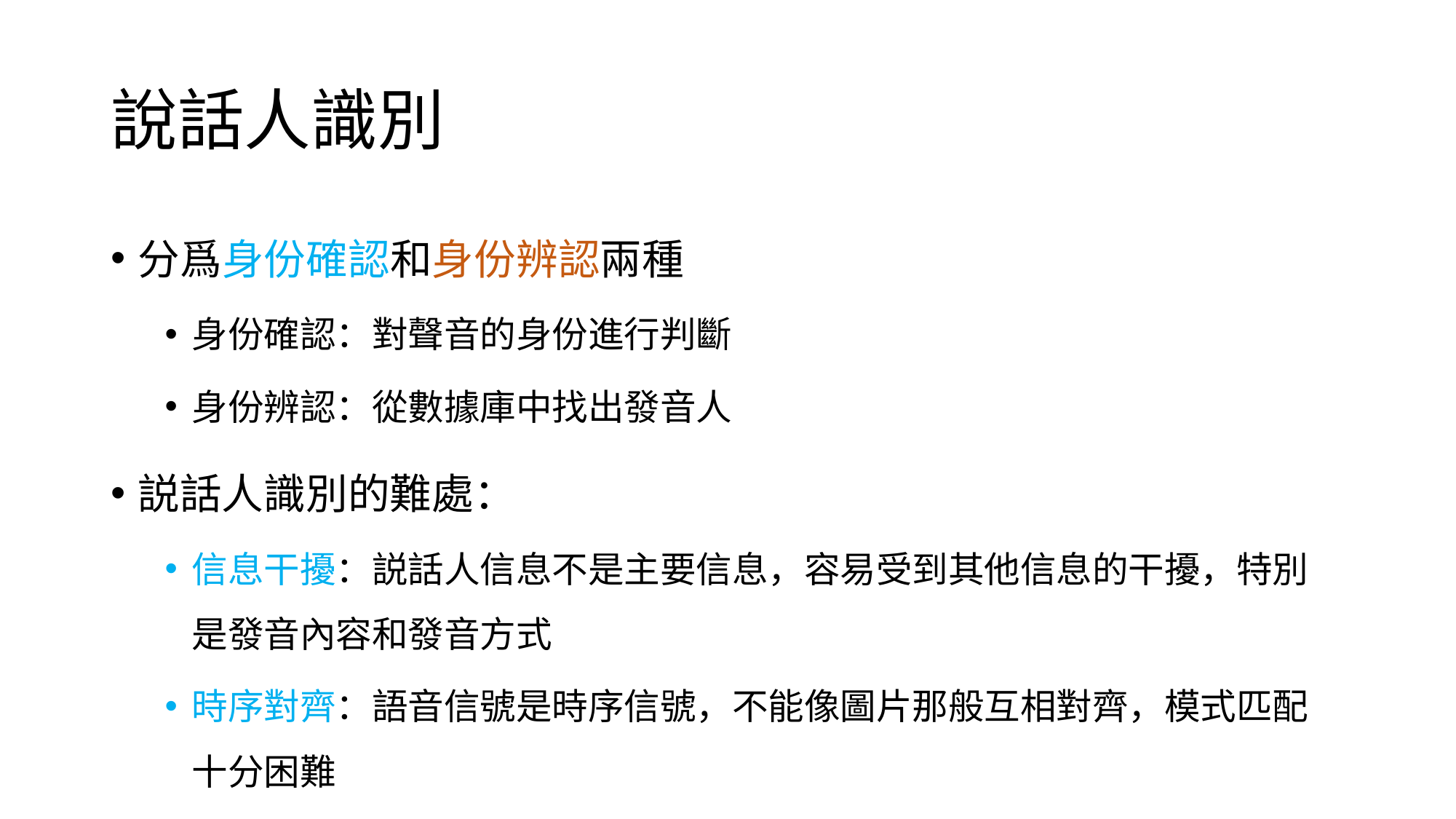

# 說話人識別
分爲身份確認和身份辨認兩種
身份確認：對聲音的身份進行判斷
身份辨認：從數據庫中找出發音人
説話人識別的難處：
信息干擾：説話人信息不是主要信息，容易受到其他信息的干擾，特別是發音內容和發音方式
時序對齊：語音信號是時序信號，不能像圖片那般互相對齊，模式匹配十分困難